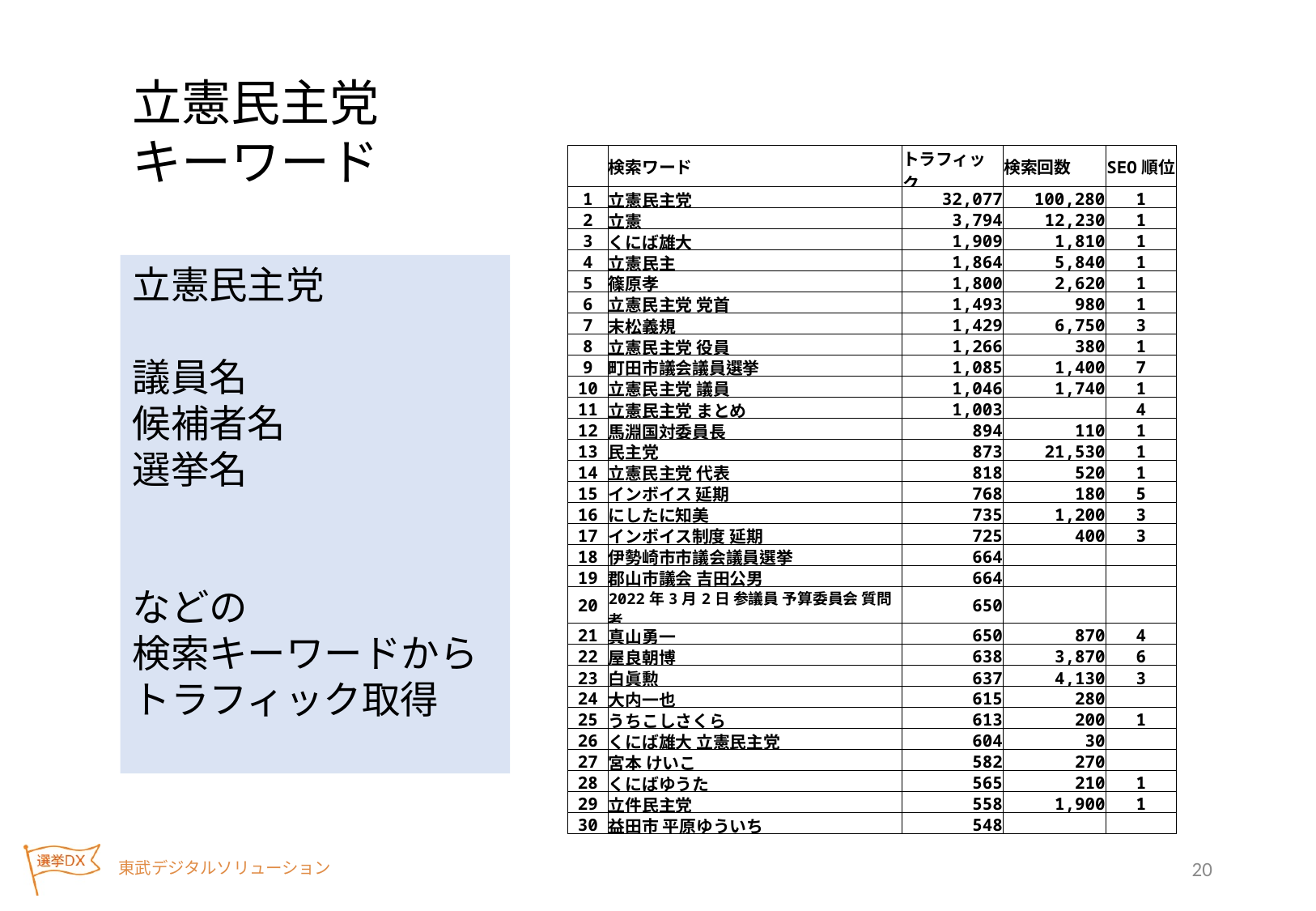

立憲民主党
キーワード
|  | 検索ワード | トラフィック | 検索回数 | SEO順位 |
| --- | --- | --- | --- | --- |
| 1 | 立憲民主党 | 32,077 | 100,280 | 1 |
| 2 | 立憲 | 3,794 | 12,230 | 1 |
| 3 | くにば雄大 | 1,909 | 1,810 | 1 |
| 4 | 立憲民主 | 1,864 | 5,840 | 1 |
| 5 | 篠原孝 | 1,800 | 2,620 | 1 |
| 6 | 立憲民主党 党首 | 1,493 | 980 | 1 |
| 7 | 末松義規 | 1,429 | 6,750 | 3 |
| 8 | 立憲民主党 役員 | 1,266 | 380 | 1 |
| 9 | 町田市議会議員選挙 | 1,085 | 1,400 | 7 |
| 10 | 立憲民主党 議員 | 1,046 | 1,740 | 1 |
| 11 | 立憲民主党 まとめ | 1,003 |  | 4 |
| 12 | 馬淵国対委員長 | 894 | 110 | 1 |
| 13 | 民主党 | 873 | 21,530 | 1 |
| 14 | 立憲民主党 代表 | 818 | 520 | 1 |
| 15 | インボイス 延期 | 768 | 180 | 5 |
| 16 | にしたに知美 | 735 | 1,200 | 3 |
| 17 | インボイス制度 延期 | 725 | 400 | 3 |
| 18 | 伊勢崎市市議会議員選挙 | 664 |  |  |
| 19 | 郡山市議会 吉田公男 | 664 |  |  |
| 20 | 2022年3月2日 参議員 予算委員会 質問者 | 650 |  |  |
| 21 | 真山勇一 | 650 | 870 | 4 |
| 22 | 屋良朝博 | 638 | 3,870 | 6 |
| 23 | 白眞勲 | 637 | 4,130 | 3 |
| 24 | 大内一也 | 615 | 280 |  |
| 25 | うちこしさくら | 613 | 200 | 1 |
| 26 | くにば雄大 立憲民主党 | 604 | 30 |  |
| 27 | 宮本 けいこ | 582 | 270 |  |
| 28 | くにばゆうた | 565 | 210 | 1 |
| 29 | 立件民主党 | 558 | 1,900 | 1 |
| 30 | 益田市 平原ゆういち | 548 |  |  |
立憲民主党

議員名
候補者名
選挙名

などの
検索キーワードからトラフィック取得
20